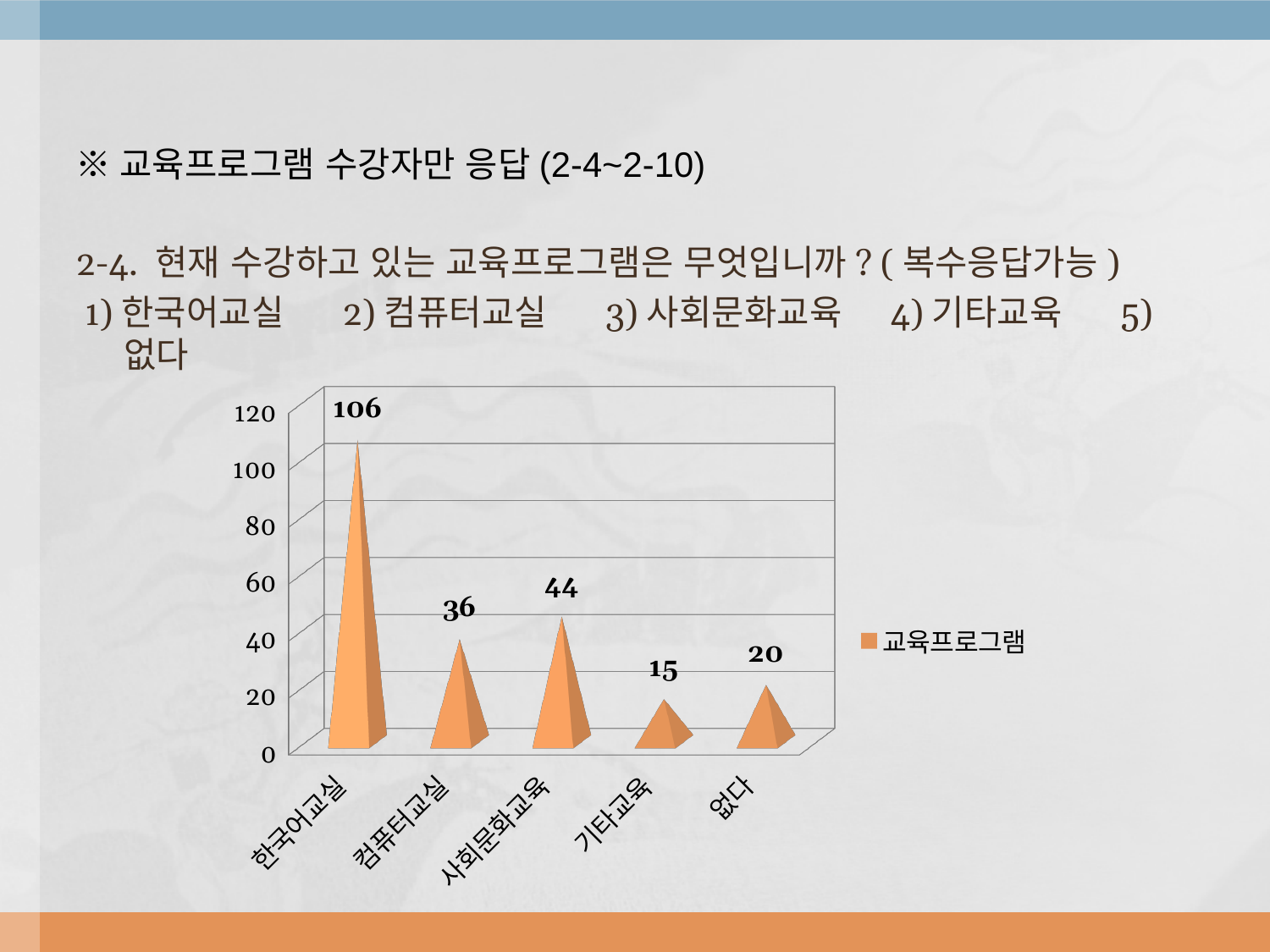

※교육프로그램 수강자만 응답(2-4~2-10)

2-4. 현재 수강하고 있는 교육프로그램은 무엇입니까? (복수응답가능)
 1)한국어교실     2)컴퓨터교실     3)사회문화교육    4)기타교육     5)없다

[unsupported chart]